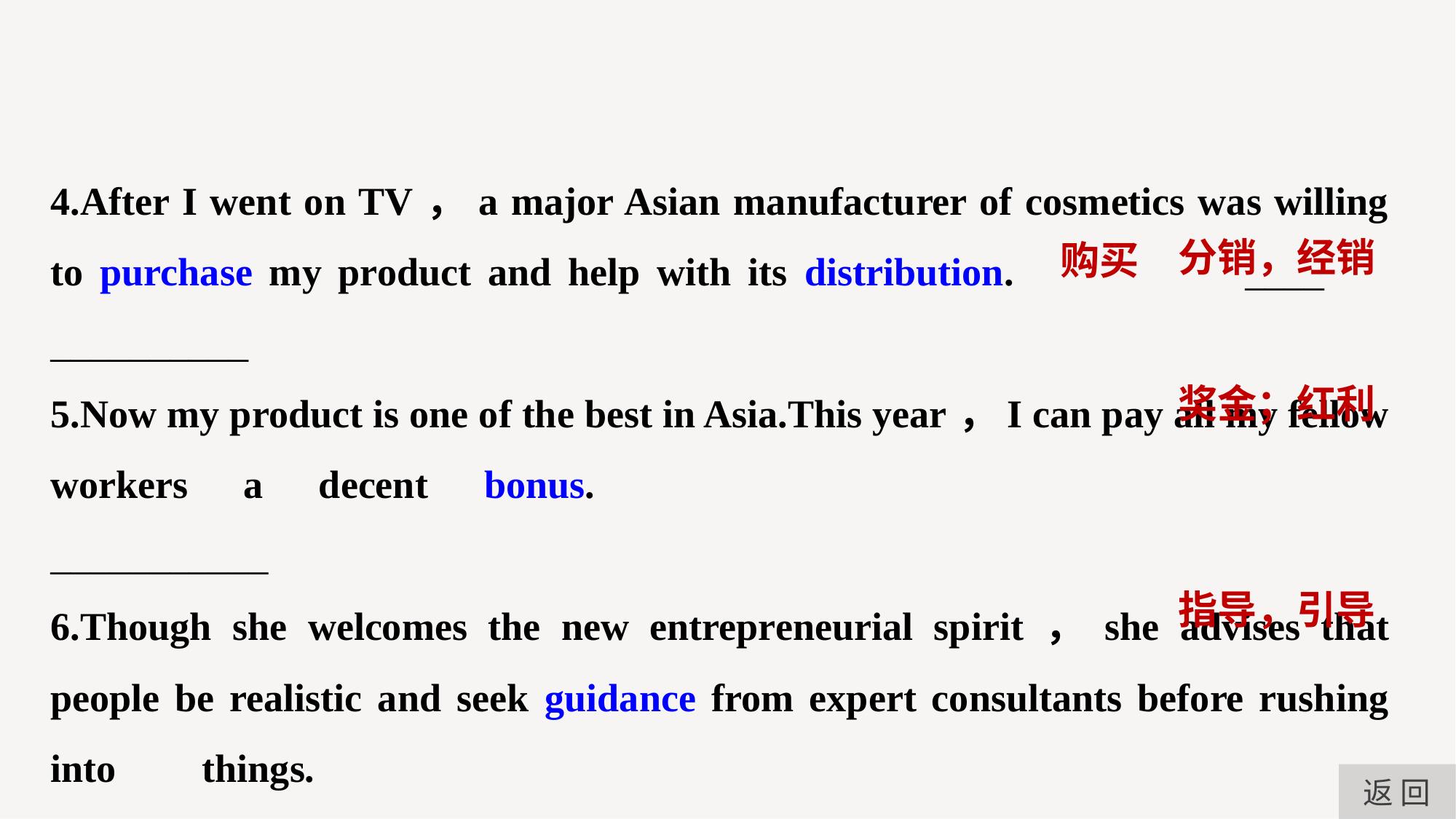

4.After I went on TV，a major Asian manufacturer of cosmetics was willing to purchase my product and help with its distribution.		   ____　__________
5.Now my product is one of the best in Asia.This year，I can pay all my fellow workers a decent bonus.							   ___________
6.Though she welcomes the new entrepreneurial spirit，she advises that people be realistic and seek guidance from expert consultants before rushing into things.									   ___________
分销，经销
购买
奖金；红利
指导，引导
返 回